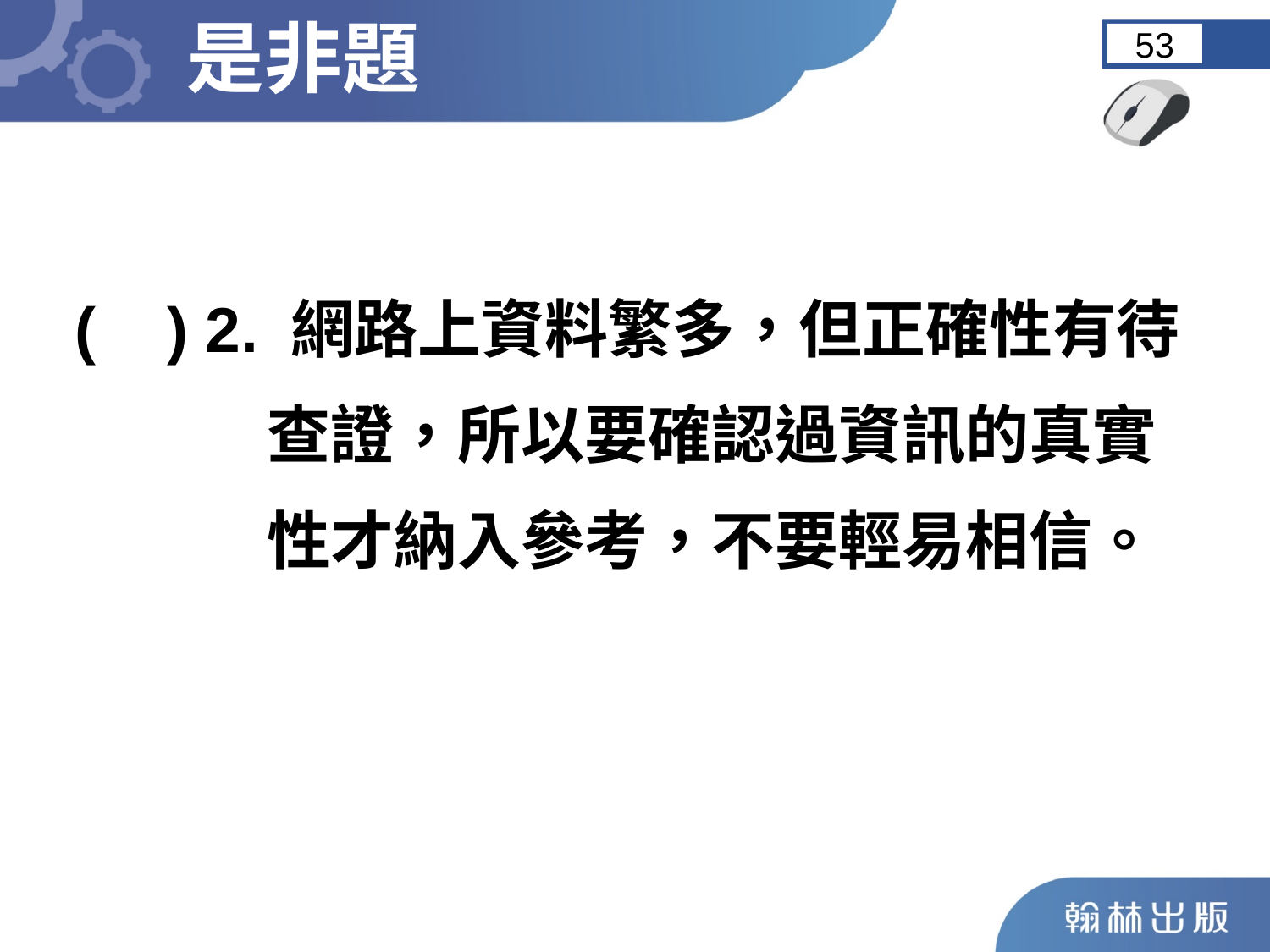

是非題

53
	(    ) 2. 網路上資料繁多，但正確性有待
              查證，所以要確認過資訊的真實
              性才納入參考，不要輕易相信。